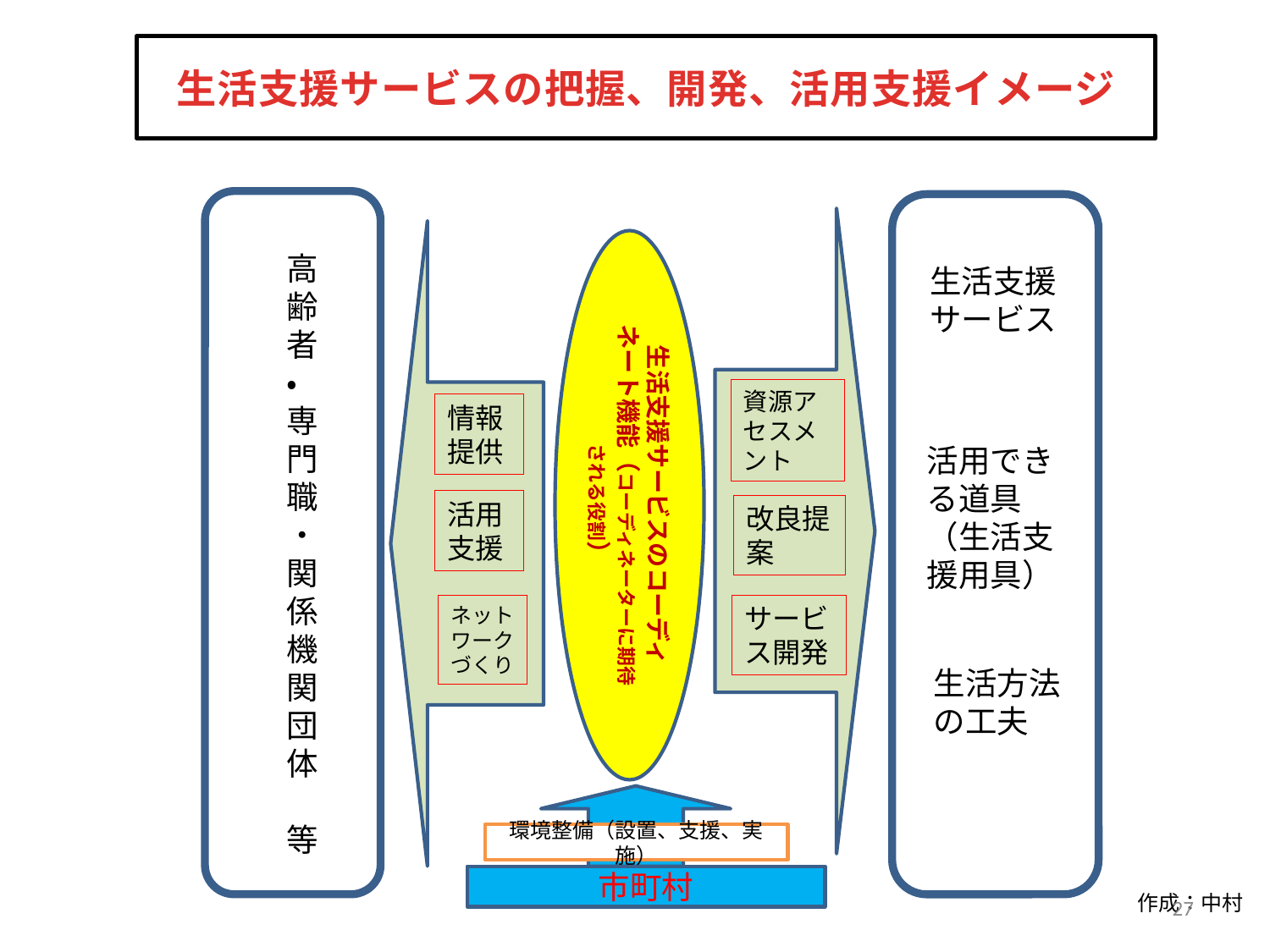

# 生活支援サービスの把握、開発、活用支援イメージ

生活支援サービスのコーディネート機能（コーディネーターに期待される役割）
高齢者
・専門職
・
関係機関団体

等
生活支援サービス
資源アセスメント
情報提供
活用できる道具（生活支援用具）
活用支援
改良提案
サービス開発
ネットワークづくり
生活方法の工夫

環境整備（設置、支援、実施）
市町村
27
作成：中村